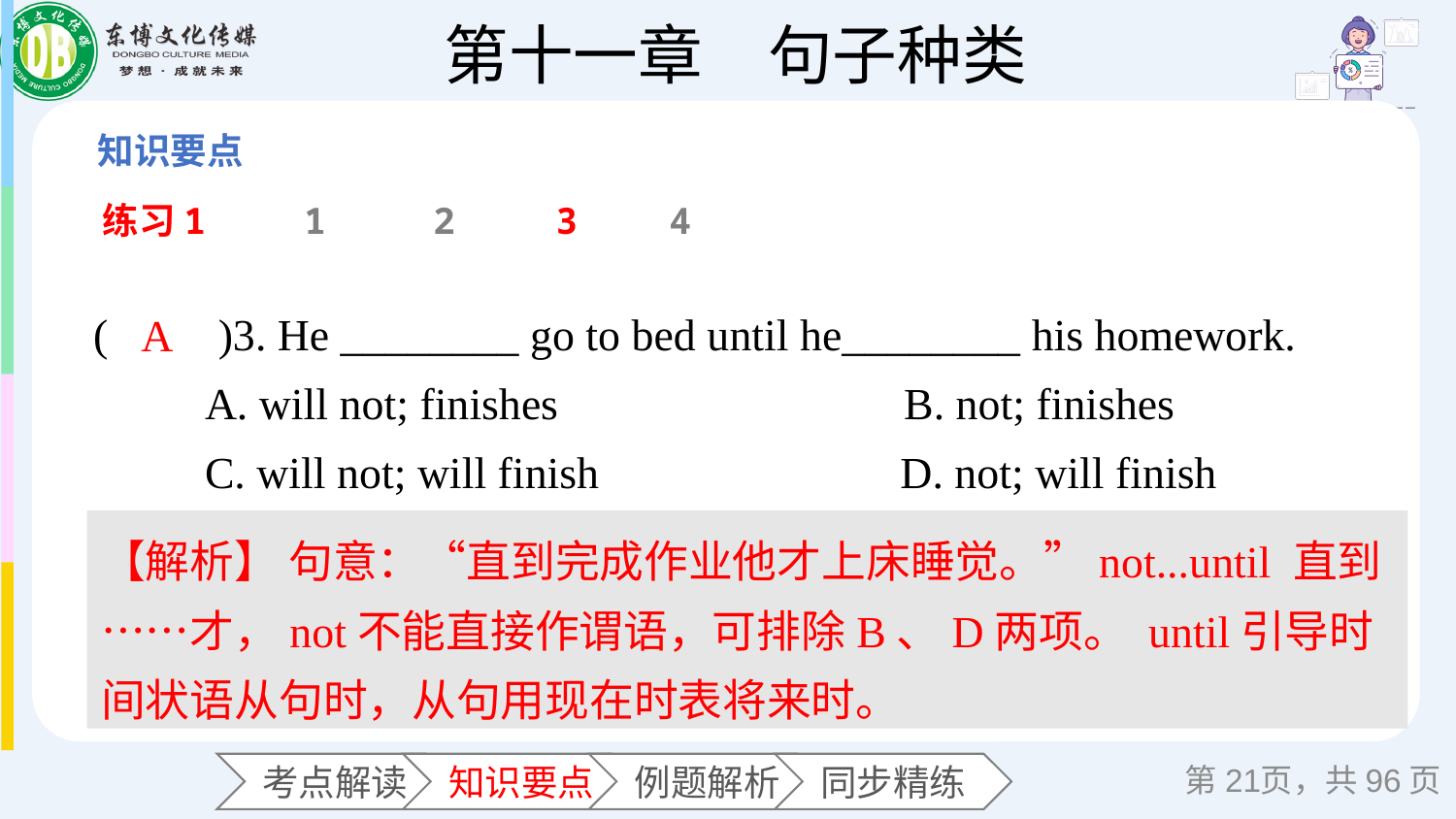

练习1
1
2
3
4
(　　)3. He ________ go to bed until he________ his homework.
          A. will not; finishes                               B. not; finishes
          C. will not; will finish                           D. not; will finish
A
【解析】 句意：“直到完成作业他才上床睡觉。”not...until 直到……才，not不能直接作谓语，可排除B、D两项。 until引导时间状语从句时，从句用现在时表将来时。
第21页，共96页